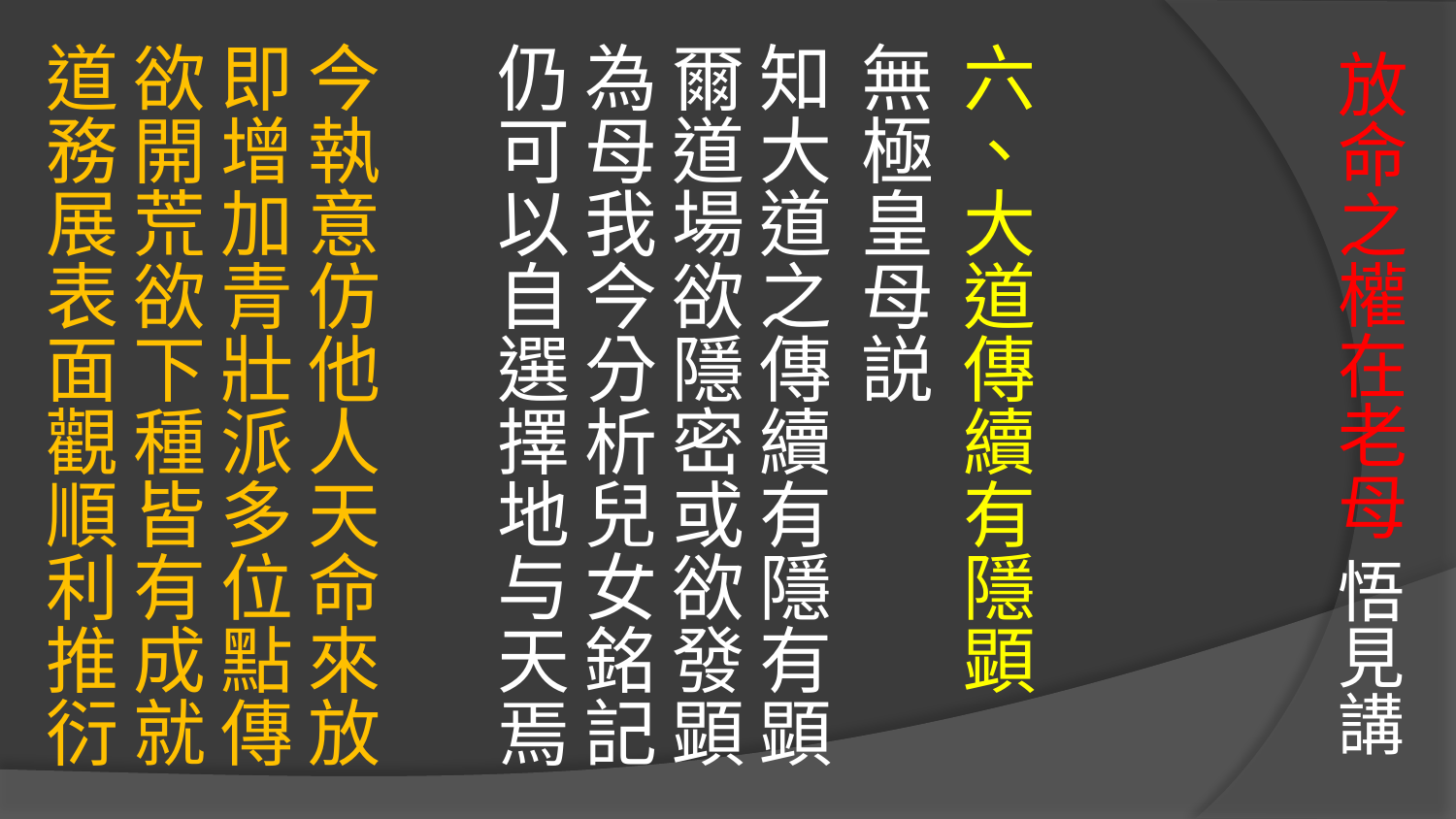

# 放命之權在老母 悟見講
六、大道傳續有隱顕
無極皇母説
知大道之傳續有隱有顕 爾道場欲隱密或欲發顕
為母我今分析兒女銘記 仍可以自選擇地与天焉
今執意仿他人天命來放 即增加青壯派多位點傳
欲開荒欲下種皆有成就 道務展表面觀順利推衍